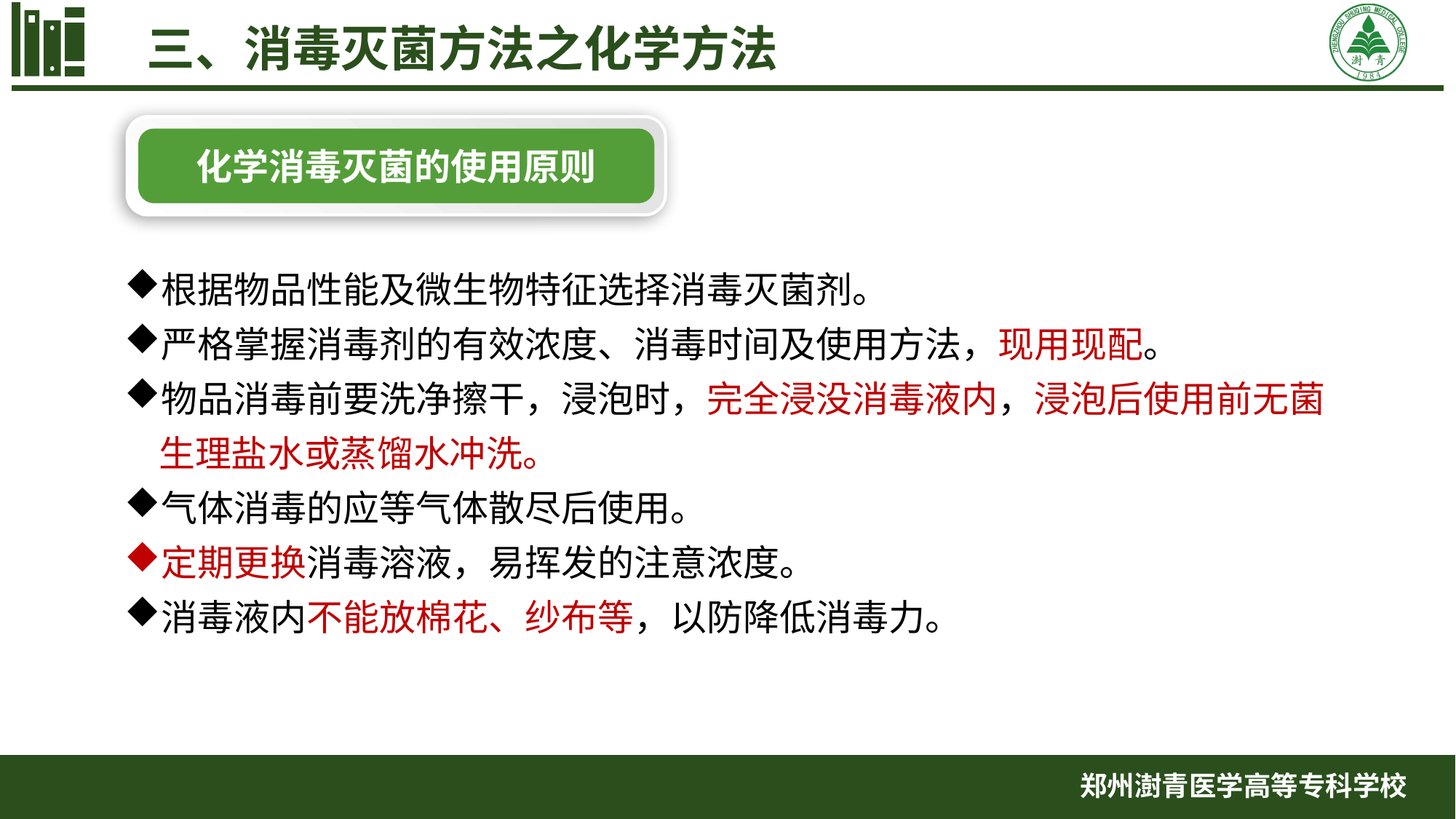

三、消毒灭菌方法之化学方法

化学消毒灭菌的使用原则
根据物品性能及微生物特征选择消毒灭菌剂。
严格掌握消毒剂的有效浓度、消毒时间及使用方法，现用现配。
物品消毒前要洗净擦干，浸泡时，完全浸没消毒液内，浸泡后使用前无菌生理盐水或蒸馏水冲洗。
气体消毒的应等气体散尽后使用。
定期更换消毒溶液，易挥发的注意浓度。
消毒液内不能放棉花、纱布等，以防降低消毒力。
郑州澍青医学高等专科学校